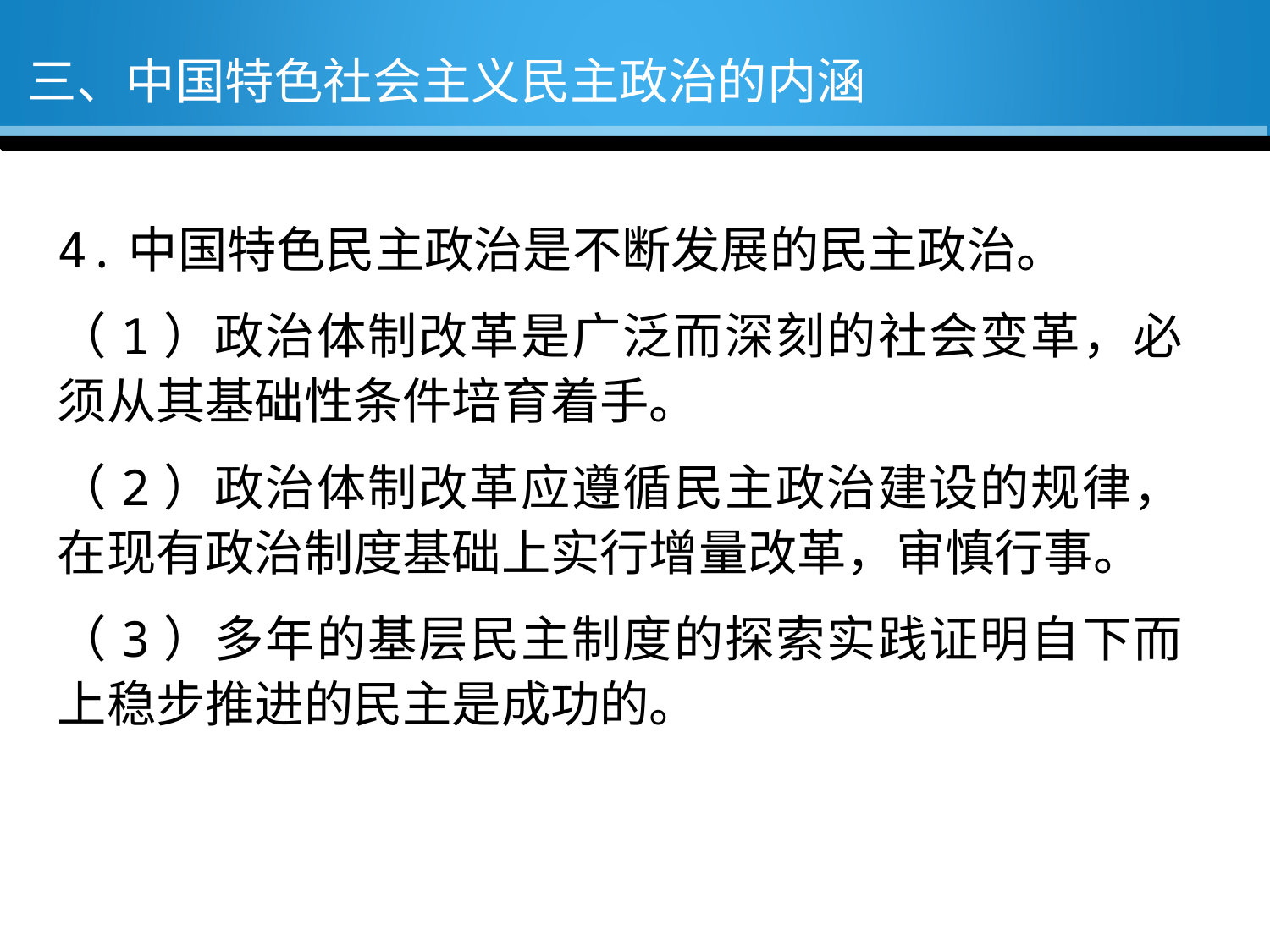

三、中国特色社会主义民主政治的内涵
4.中国特色民主政治是不断发展的民主政治。
（1）政治体制改革是广泛而深刻的社会变革，必须从其基础性条件培育着手。
（2）政治体制改革应遵循民主政治建设的规律，在现有政治制度基础上实行增量改革，审慎行事。
（3）多年的基层民主制度的探索实践证明自下而上稳步推进的民主是成功的。